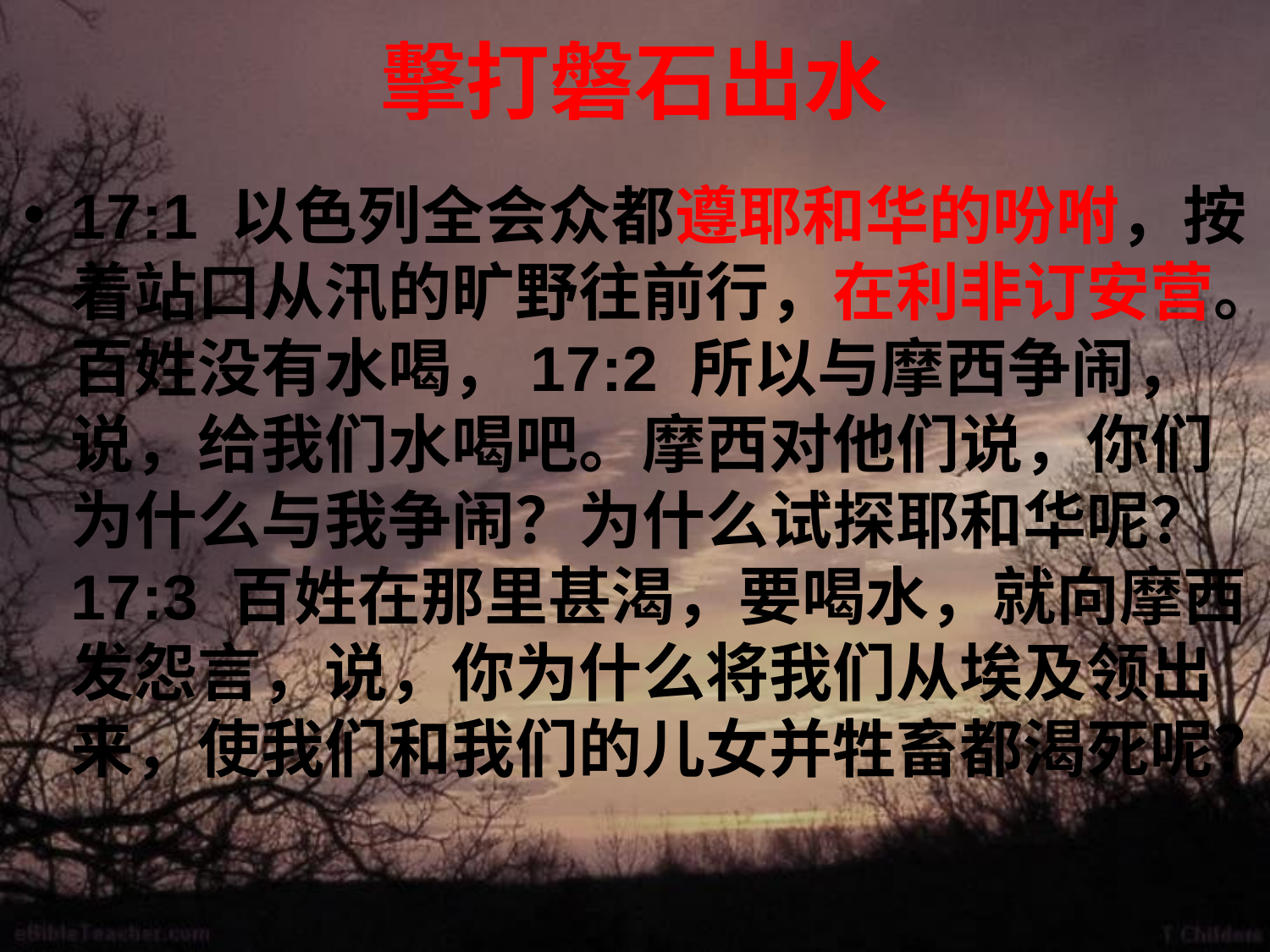

# 擊打磐石出水
17:1 以色列全会众都遵耶和华的吩咐，按着站口从汛的旷野往前行，在利非订安营。百姓没有水喝，17:2 所以与摩西争闹，说，给我们水喝吧。摩西对他们说，你们为什么与我争闹？为什么试探耶和华呢？17:3 百姓在那里甚渴，要喝水，就向摩西发怨言，说，你为什么将我们从埃及领出来，使我们和我们的儿女并牲畜都渴死呢？